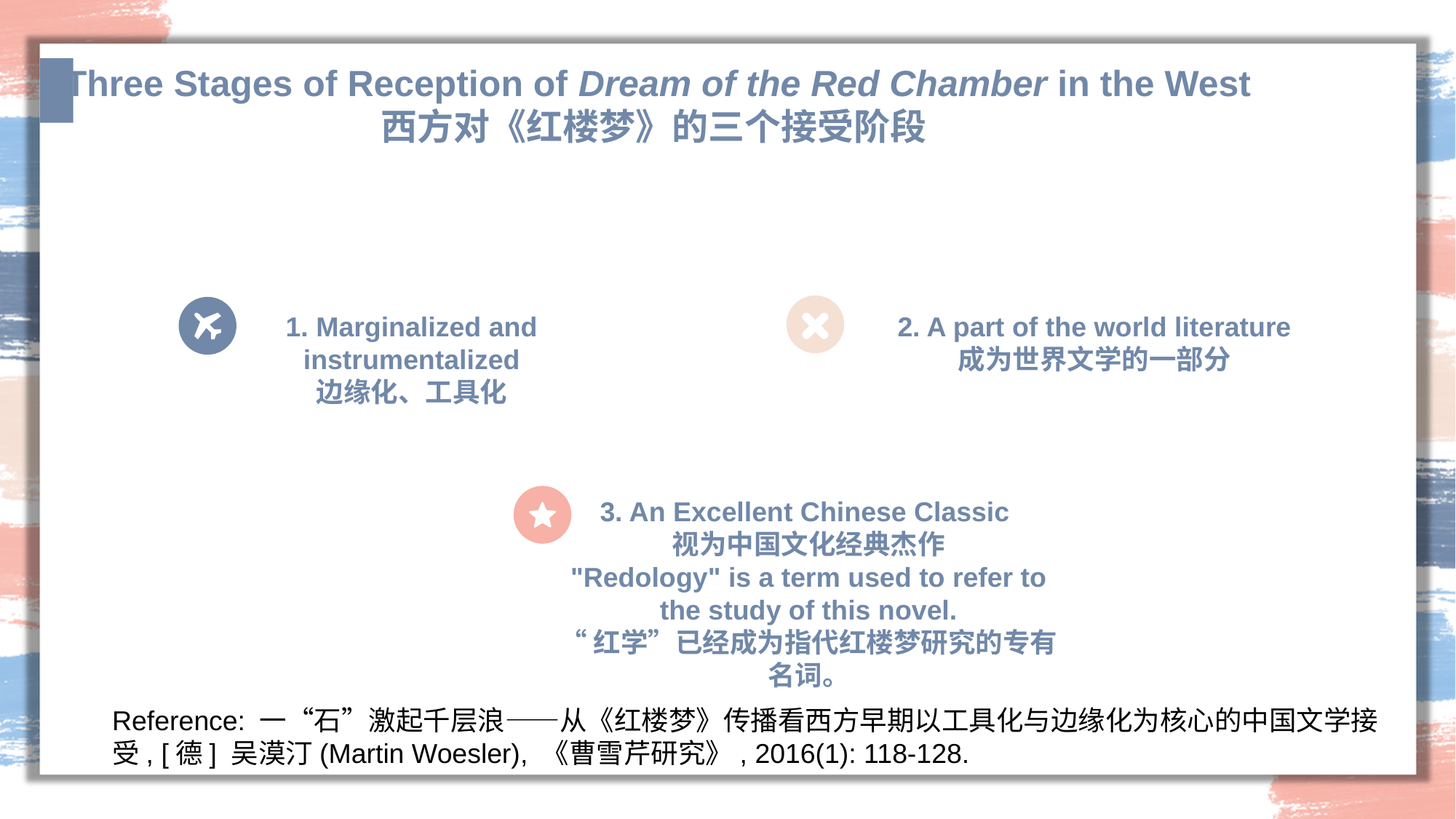

Three Stages of Reception of Dream of the Red Chamber in the West
西方对《红楼梦》的三个接受阶段

1. Marginalized and instrumentalized
边缘化、工具化
2. A part of the world literature
成为世界文学的一部分

3. An Excellent Chinese Classic
视为中国文化经典杰作
"Redology" is a term used to refer to the study of this novel.
“红学”已经成为指代红楼梦研究的专有名词。

Reference: 一“石”激起千层浪——从《红楼梦》传播看西方早期以工具化与边缘化为核心的中国文学接受, [德] 吴漠汀(Martin Woesler), 《曹雪芹研究》, 2016(1): 118-128.